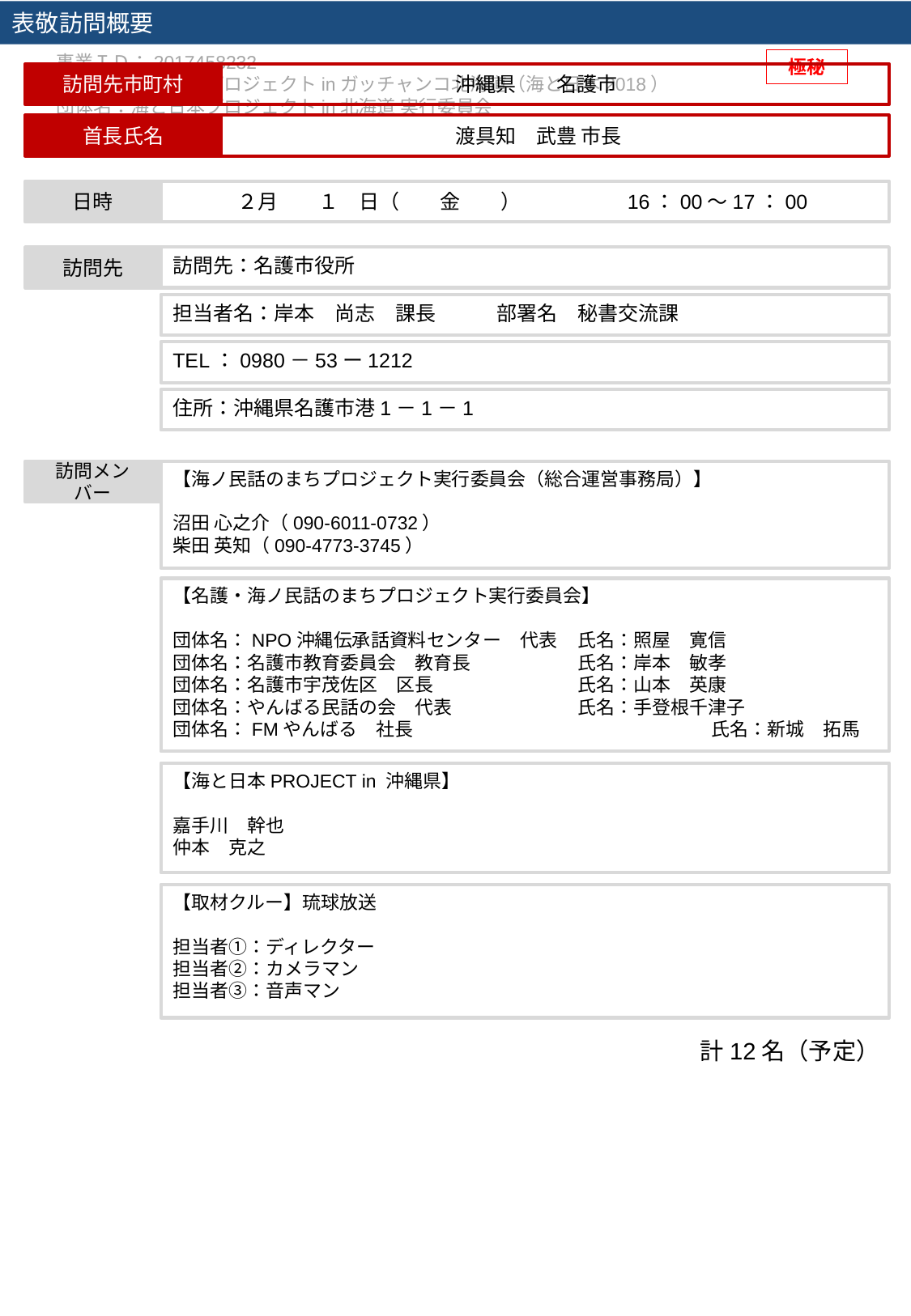

表敬訪問概要
訪問先市町村
　　　　　　　　　　　沖縄県　　名護市
首長氏名
　　　　　　　　　　　渡具知　武豊 市長
日時
　　　 ２月　　１　日（　　金　　）　　　　　16：00～17：00
訪問先
訪問先：名護市役所
担当者名：岸本　尚志　課長　　　部署名　秘書交流課
TEL：0980－53ー1212
住所：沖縄県名護市港1－1－1
【海ノ民話のまちプロジェクト実行委員会（総合運営事務局）】

沼田 心之介（090-6011-0732）
柴田 英知（090-4773-3745）
訪問メンバー
【名護・海ノ民話のまちプロジェクト実行委員会】

団体名：NPO沖縄伝承話資料センター　代表	氏名：照屋　寛信
団体名：名護市教育委員会　教育長	氏名：岸本　敏孝
団体名：名護市宇茂佐区　区長	氏名：山本　英康
団体名：やんばる民話の会　代表	氏名：手登根千津子
団体名：FMやんばる　社長　　　　　　　　　　　　　　　　氏名：新城　拓馬
【海と日本PROJECT in 沖縄県】

嘉手川　幹也
仲本　克之
【取材クルー】琉球放送

担当者①：ディレクター
担当者②：カメラマン
担当者③：音声マン
計12名（予定）